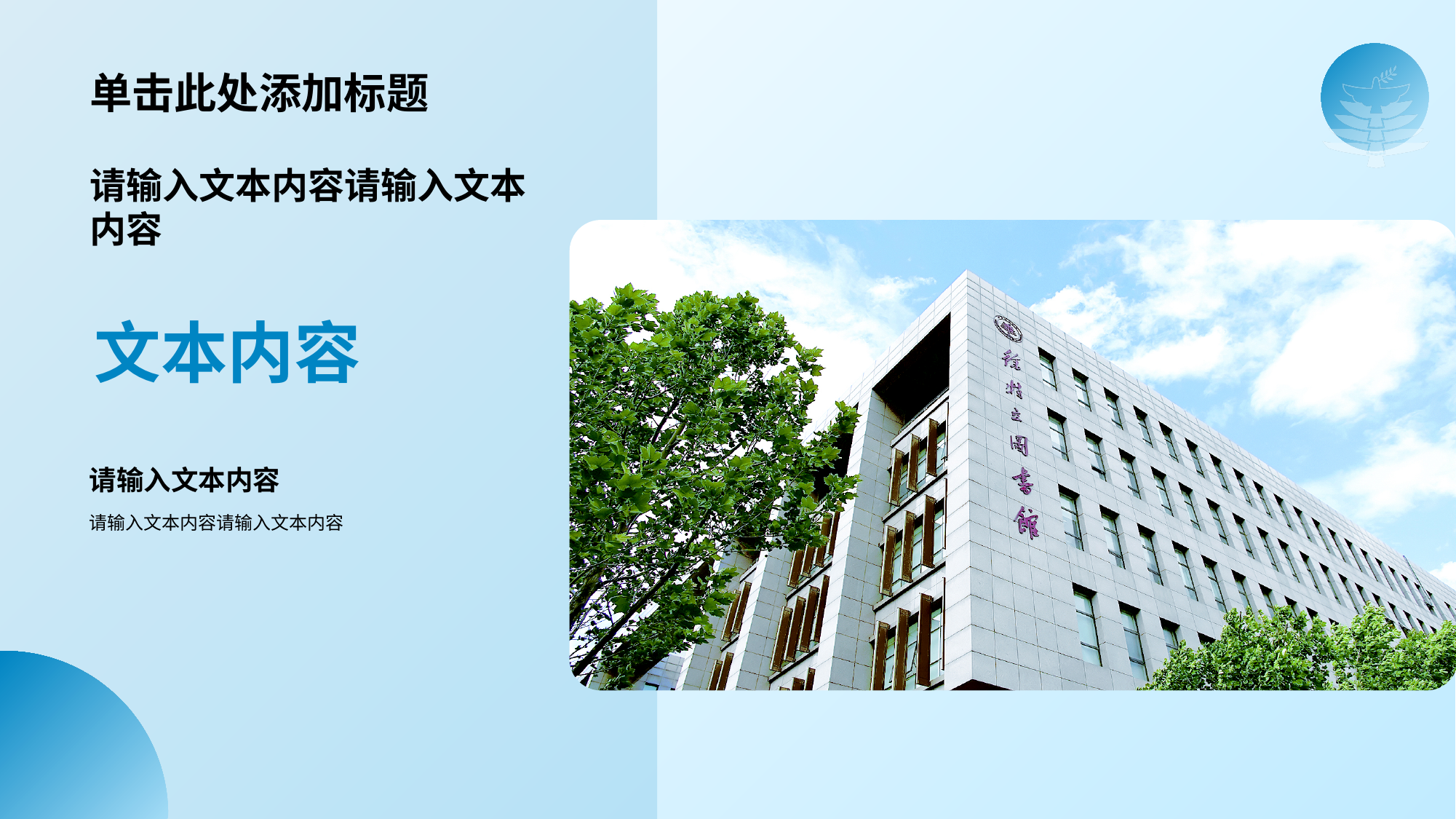

请输入文本内容请输入文本内容
文本内容
请输入文本内容
请输入文本内容请输入文本内容

# 单击此处添加标题